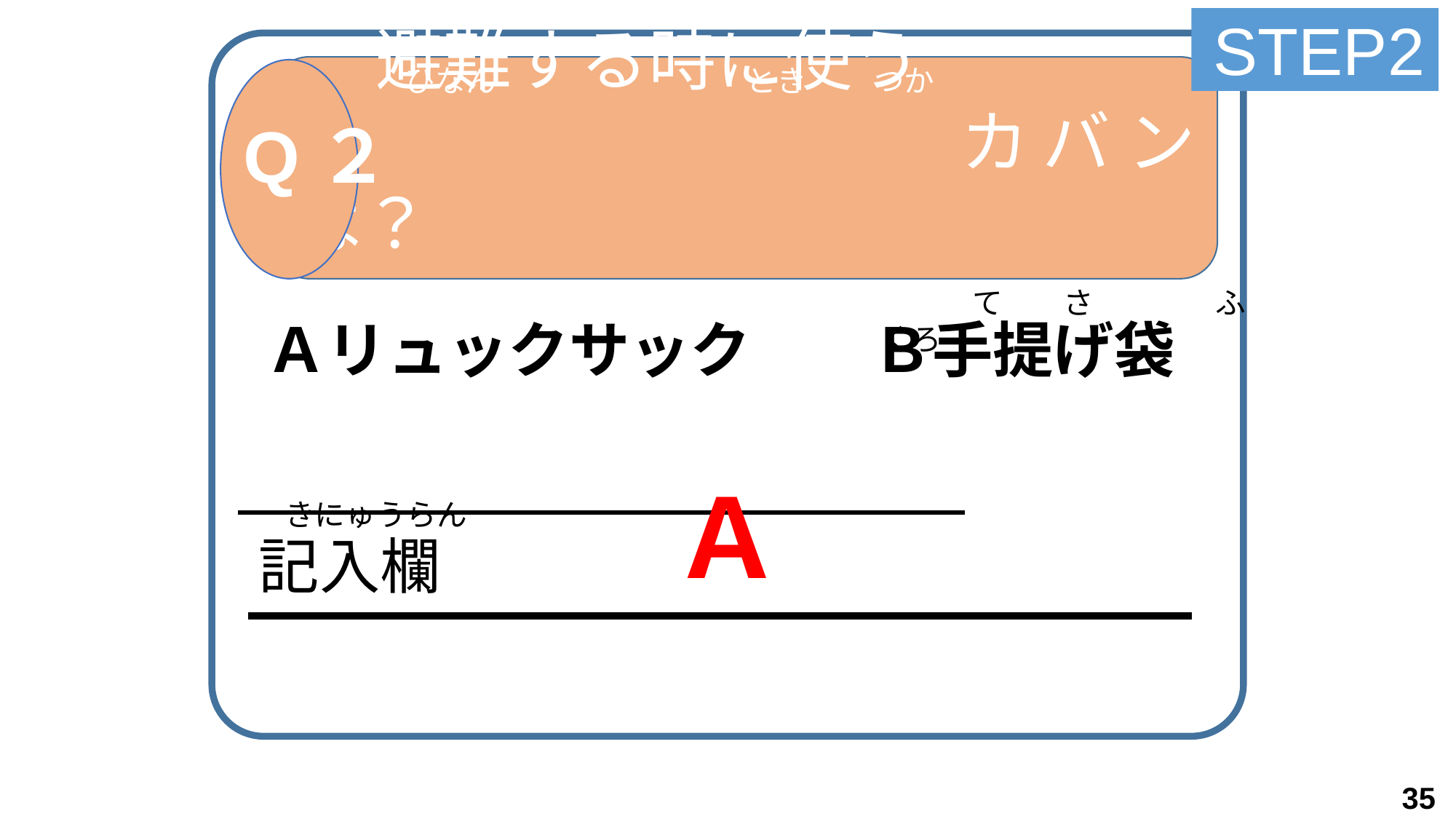

STEP2

 Ａリュックサック　　Ｂ手提げ袋

　ひなん　　　　　　　　 とき          つか
　避難する時に使う
　　　　　　　　カバンは？

Q２
　　　て　　さ　　　　ふくろ
Ａ
きにゅうらん
記入欄